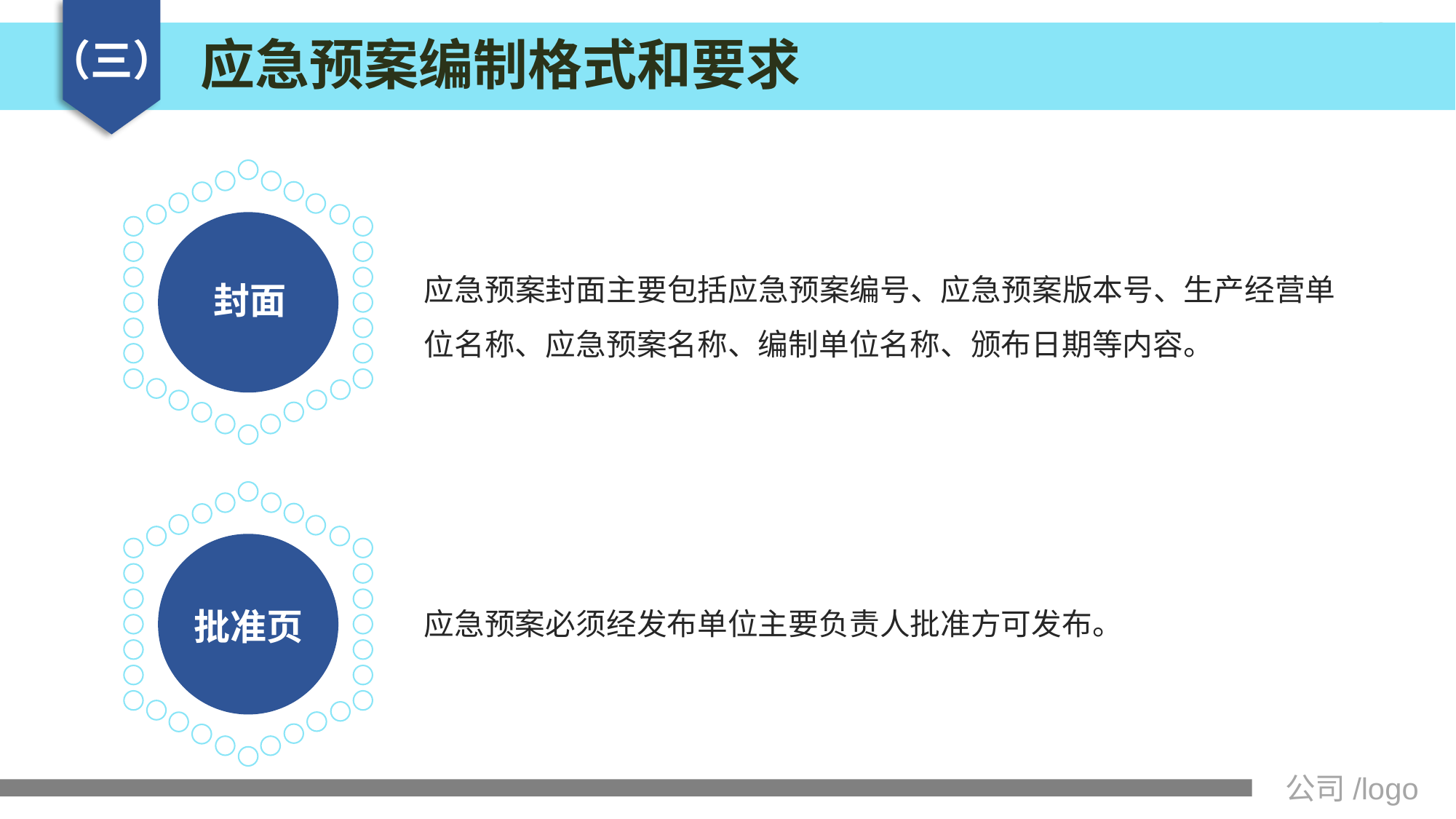

应急预案编制格式和要求
（三）

应急预案封面主要包括应急预案编号、应急预案版本号、生产经营单位名称、应急预案名称、编制单位名称、颁布日期等内容。
封面

应急预案必须经发布单位主要负责人批准方可发布。
批准页
公司/logo